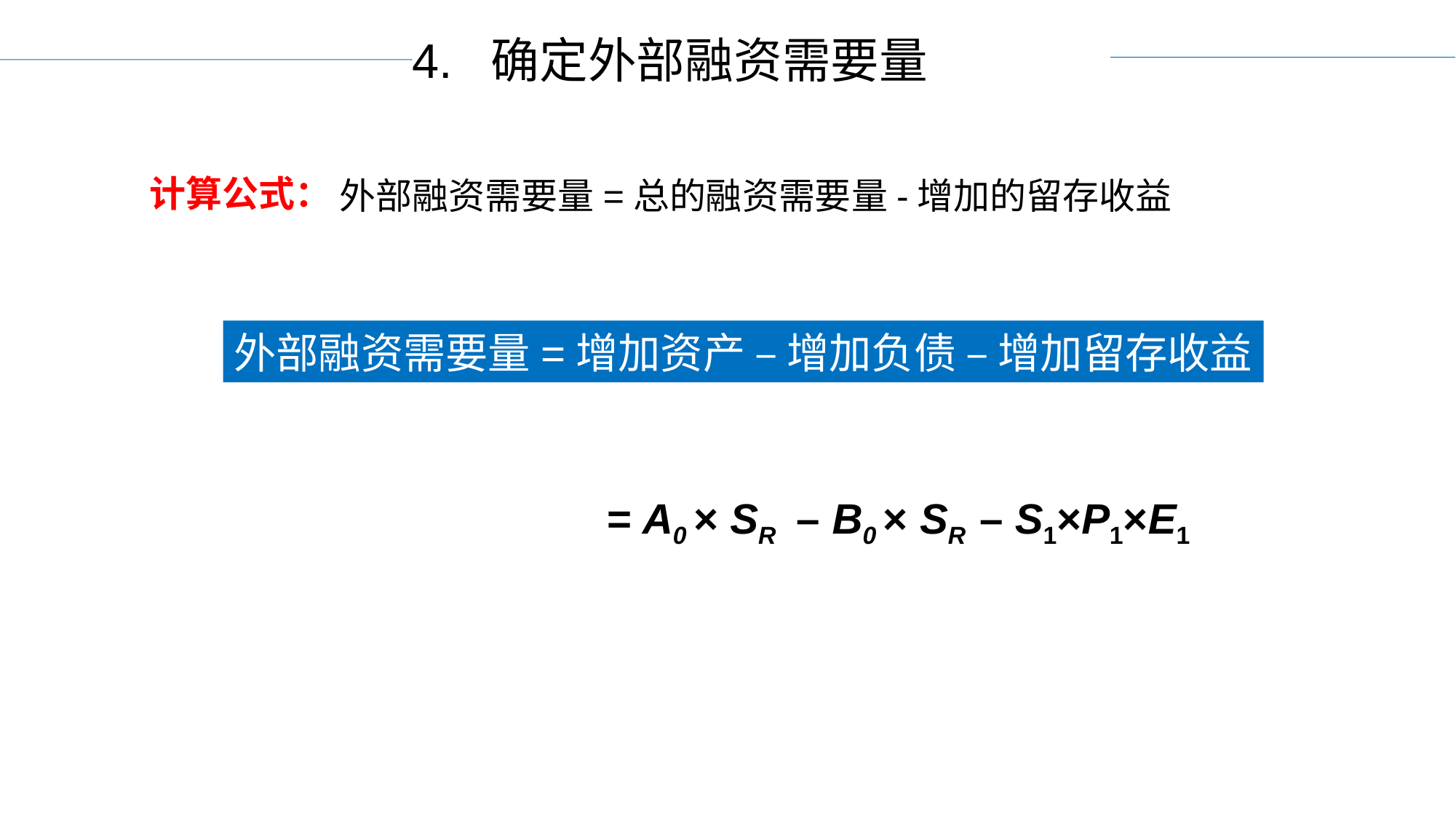

4.  确定外部融资需要量

计算公式：
外部融资需要量=总的融资需要量-增加的留存收益
外部融资需要量=增加资产 – 增加负债 – 增加留存收益
= A0 × SR   – B0 × SR  – S1×P1×E1
17